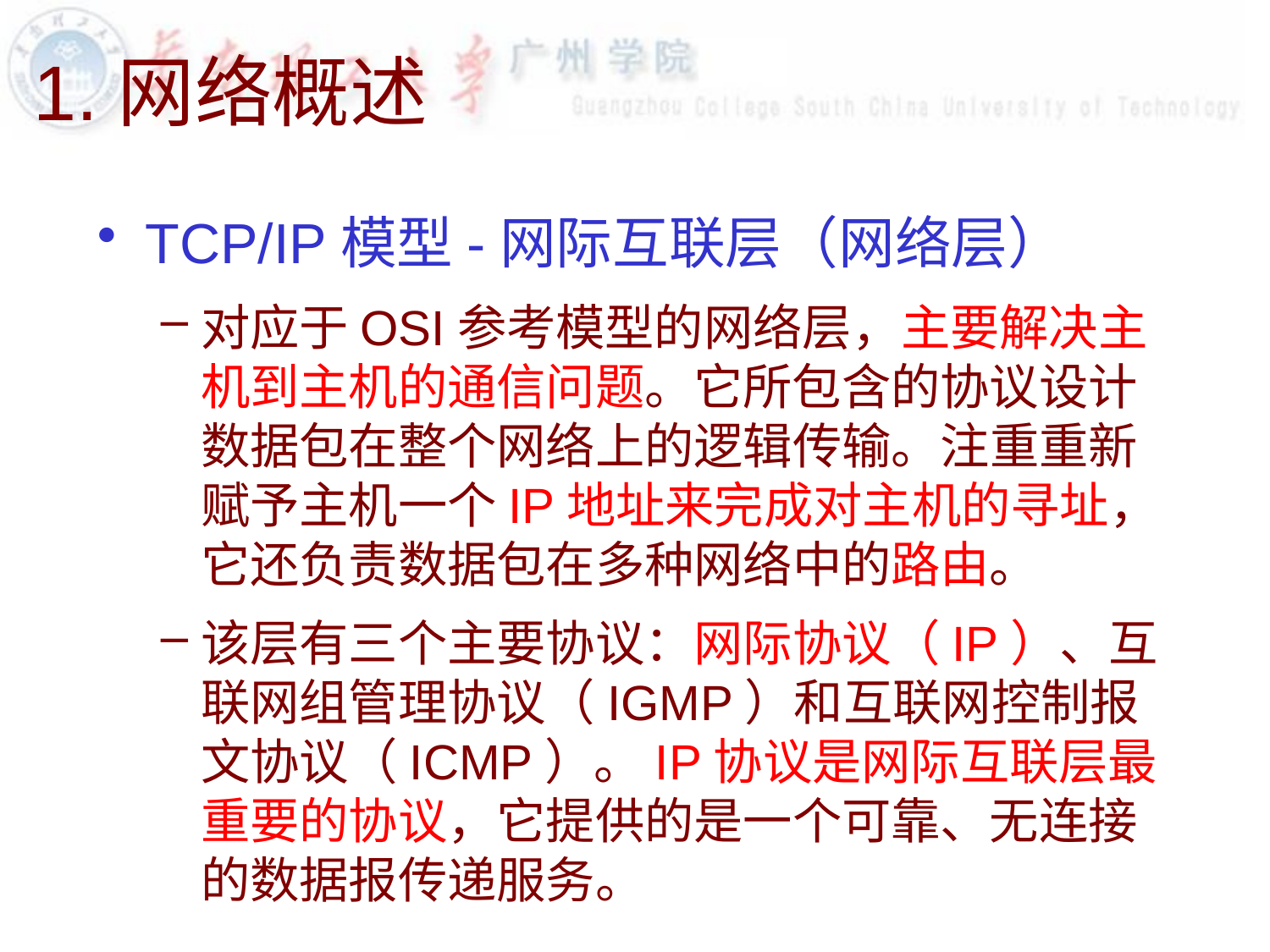

# 1.网络概述
TCP/IP模型-网际互联层（网络层）
对应于OSI参考模型的网络层，主要解决主机到主机的通信问题。它所包含的协议设计数据包在整个网络上的逻辑传输。注重重新赋予主机一个IP地址来完成对主机的寻址，它还负责数据包在多种网络中的路由。
该层有三个主要协议：网际协议（IP）、互联网组管理协议（IGMP）和互联网控制报文协议（ICMP）。IP协议是网际互联层最重要的协议，它提供的是一个可靠、无连接的数据报传递服务。